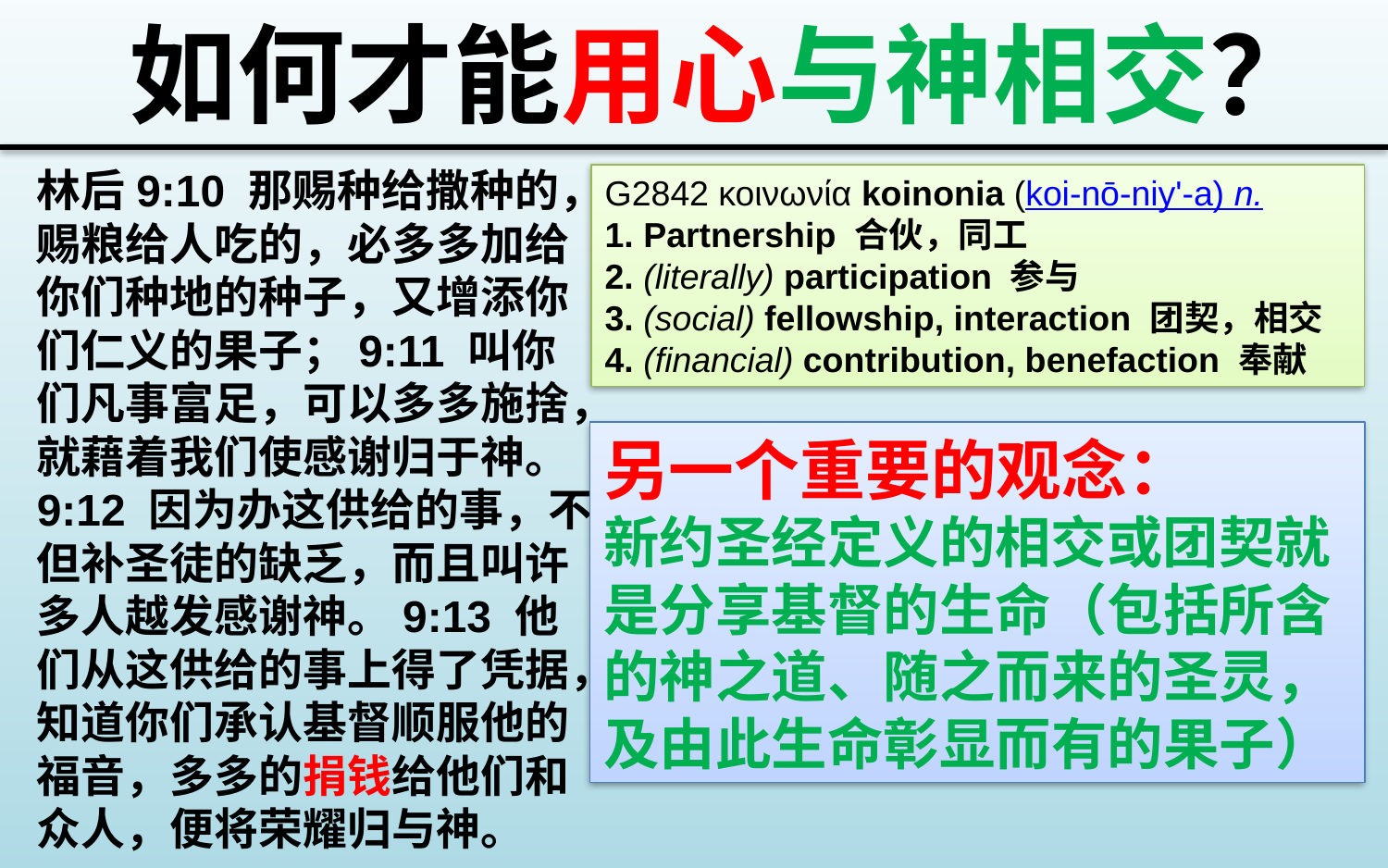

如何才能用心与神相交？
林后9:10 那赐种给撒种的，赐粮给人吃的，必多多加给你们种地的种子，又增添你们仁义的果子；9:11 叫你们凡事富足，可以多多施捨，就藉着我们使感谢归于神。9:12 因为办这供给的事，不但补圣徒的缺乏，而且叫许多人越发感谢神。9:13 他们从这供给的事上得了凭据，知道你们承认基督顺服他的福音，多多的捐钱给他们和众人，便将荣耀归与神。
G2842 κοινωνία koinonia (koi-nō-niy'-a) n.
1. Partnership 合伙，同工
2. (literally) participation 参与
3. (social) fellowship, interaction 团契，相交
4. (financial) contribution, benefaction 奉献
另一个重要的观念：
新约圣经定义的相交或团契就是分享基督的生命（包括所含的神之道、随之而来的圣灵，及由此生命彰显而有的果子）